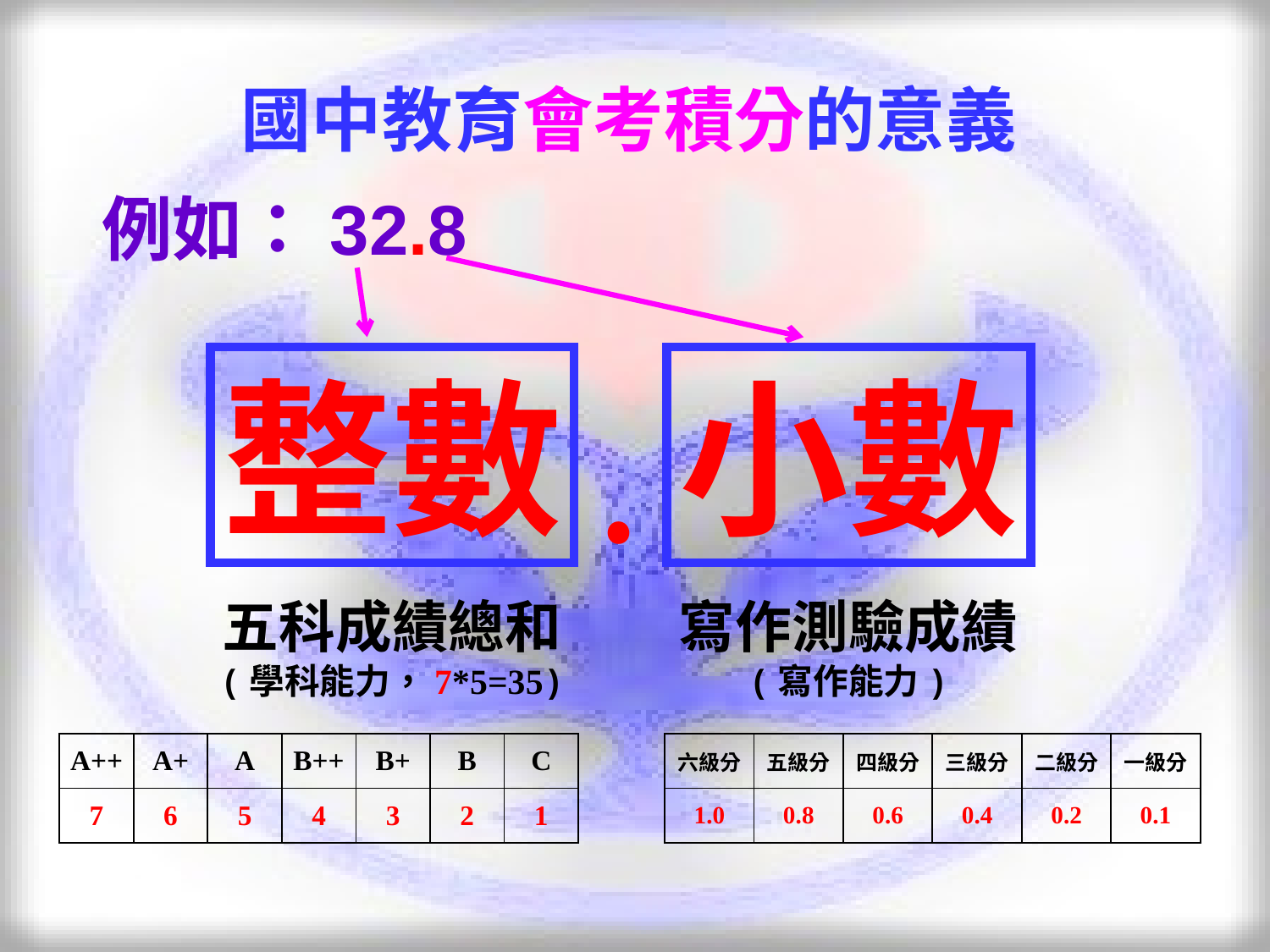

國中教育會考積分的意義
例如：32.8

整數
小數
﹒
五科成績總和
(學科能力，7*5=35)
寫作測驗成績
(寫作能力)

| A++ | A+ | A | B++ | B+ | B | C |
| --- | --- | --- | --- | --- | --- | --- |
| 7 | 6 | 5 | 4 | 3 | 2 | 1 |
| 六級分 | 五級分 | 四級分 | 三級分 | 二級分 | 一級分 |
| --- | --- | --- | --- | --- | --- |
| 1.0 | 0.8 | 0.6 | 0.4 | 0.2 | 0.1 |